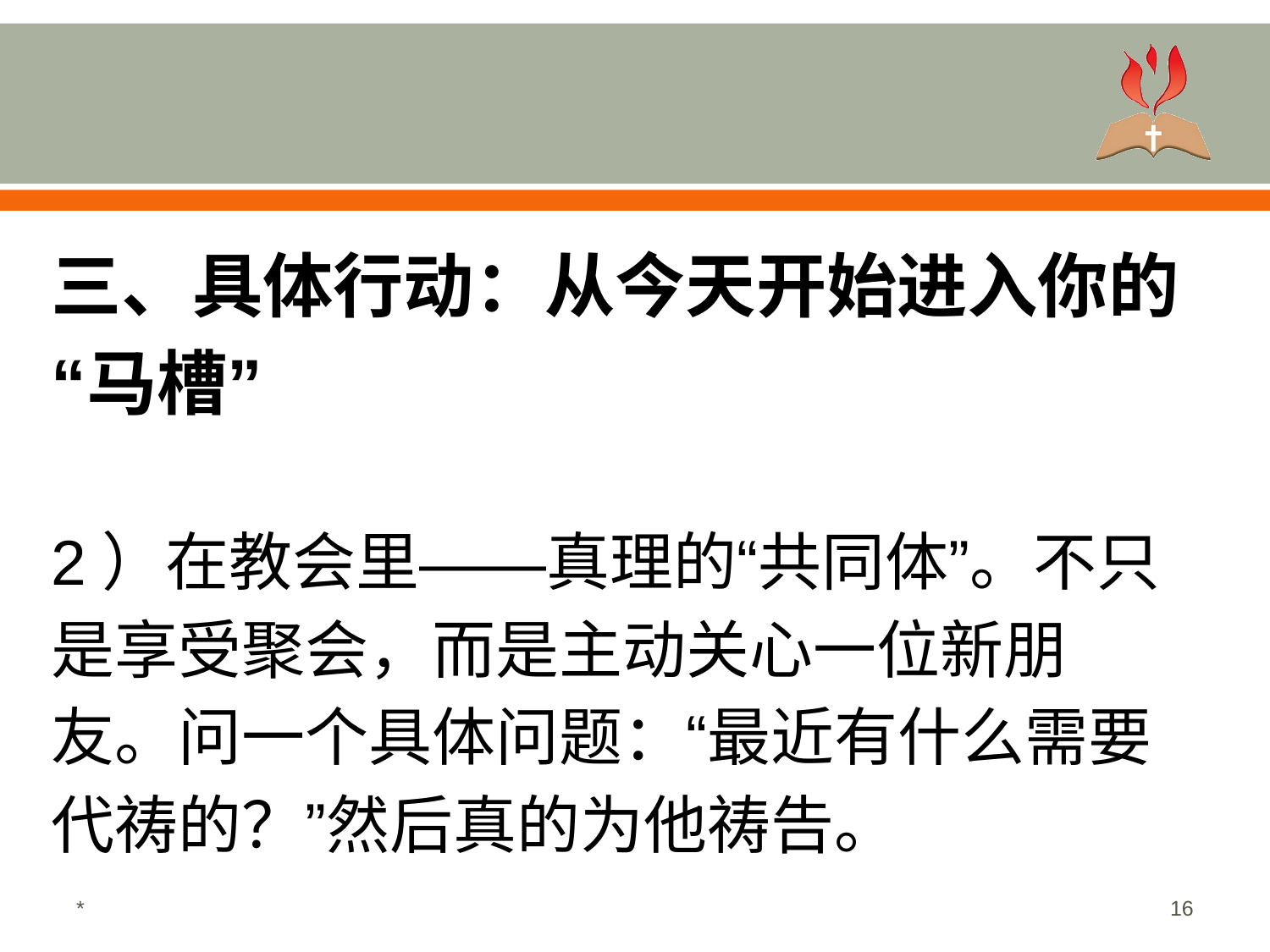

#
三、具体行动：从今天开始进入你的“马槽”

2）在教会里——真理的“共同体”。不只是享受聚会，而是主动关心一位新朋友。问一个具体问题：“最近有什么需要代祷的？”然后真的为他祷告。

*
16